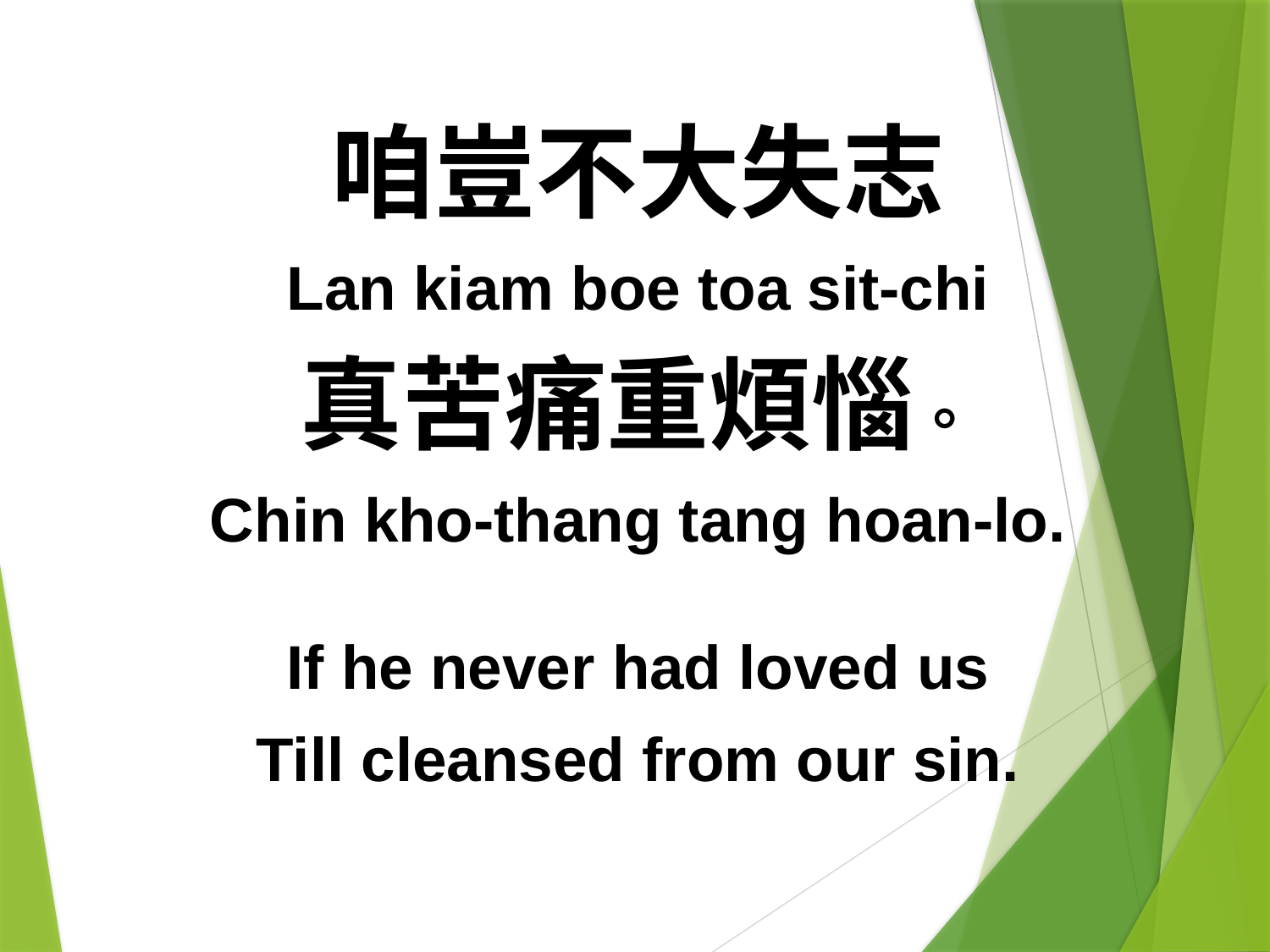

咱豈不大失志
Lan kiam boe toa sit-chi
真苦痛重煩惱。
Chin kho-thang tang hoan-lo.

If he never had loved us
Till cleansed from our sin.